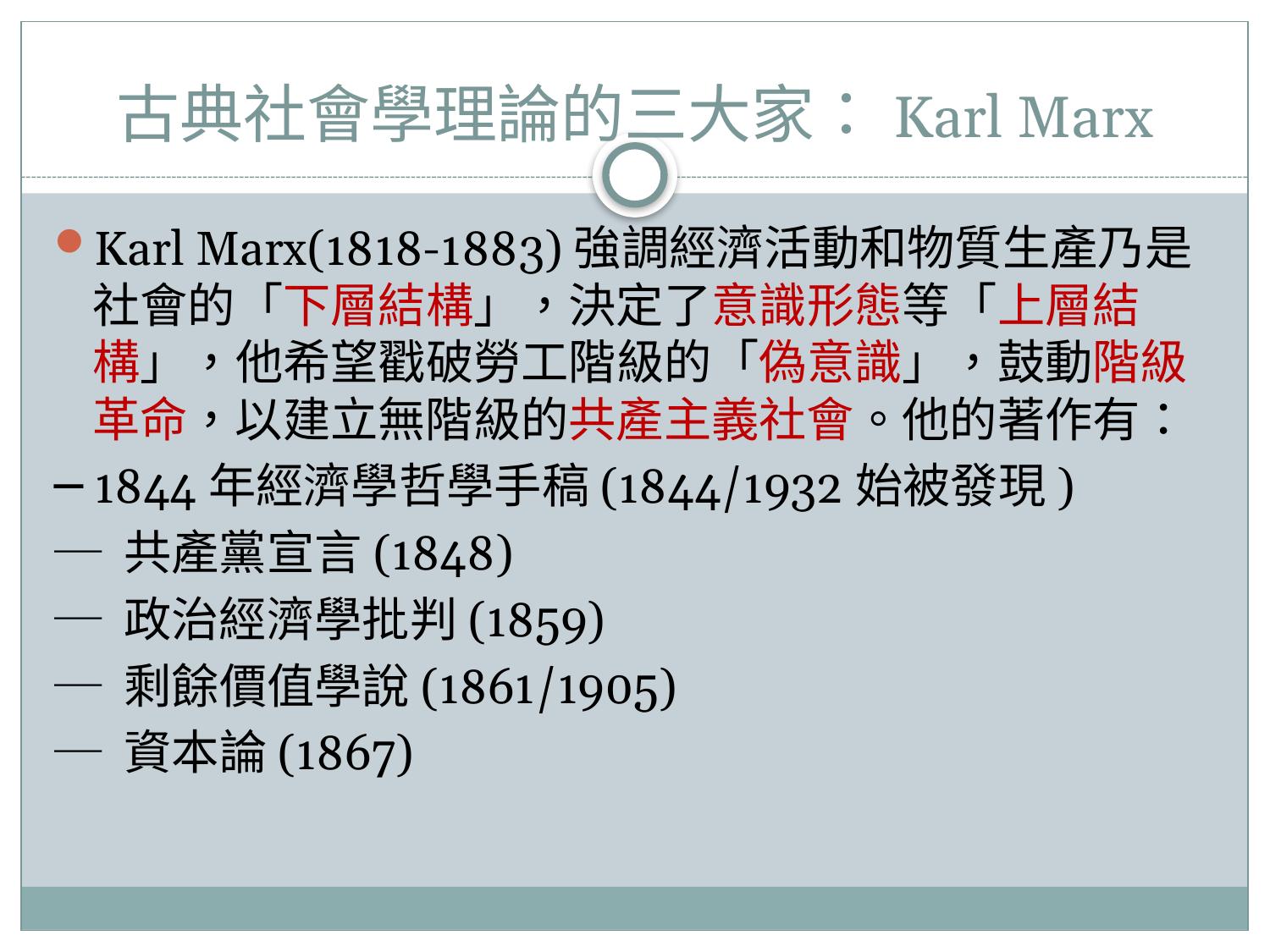

# 古典社會學理論的三大家：Karl Marx
Karl Marx(1818-1883)強調經濟活動和物質生產乃是社會的「下層結構」，決定了意識形態等「上層結構」，他希望戳破勞工階級的「偽意識」，鼓動階級革命，以建立無階級的共產主義社會。他的著作有：
─ 1844年經濟學哲學手稿(1844/1932始被發現)
─ 共產黨宣言(1848)
─ 政治經濟學批判(1859)
─ 剩餘價值學說(1861/1905)
─ 資本論(1867)